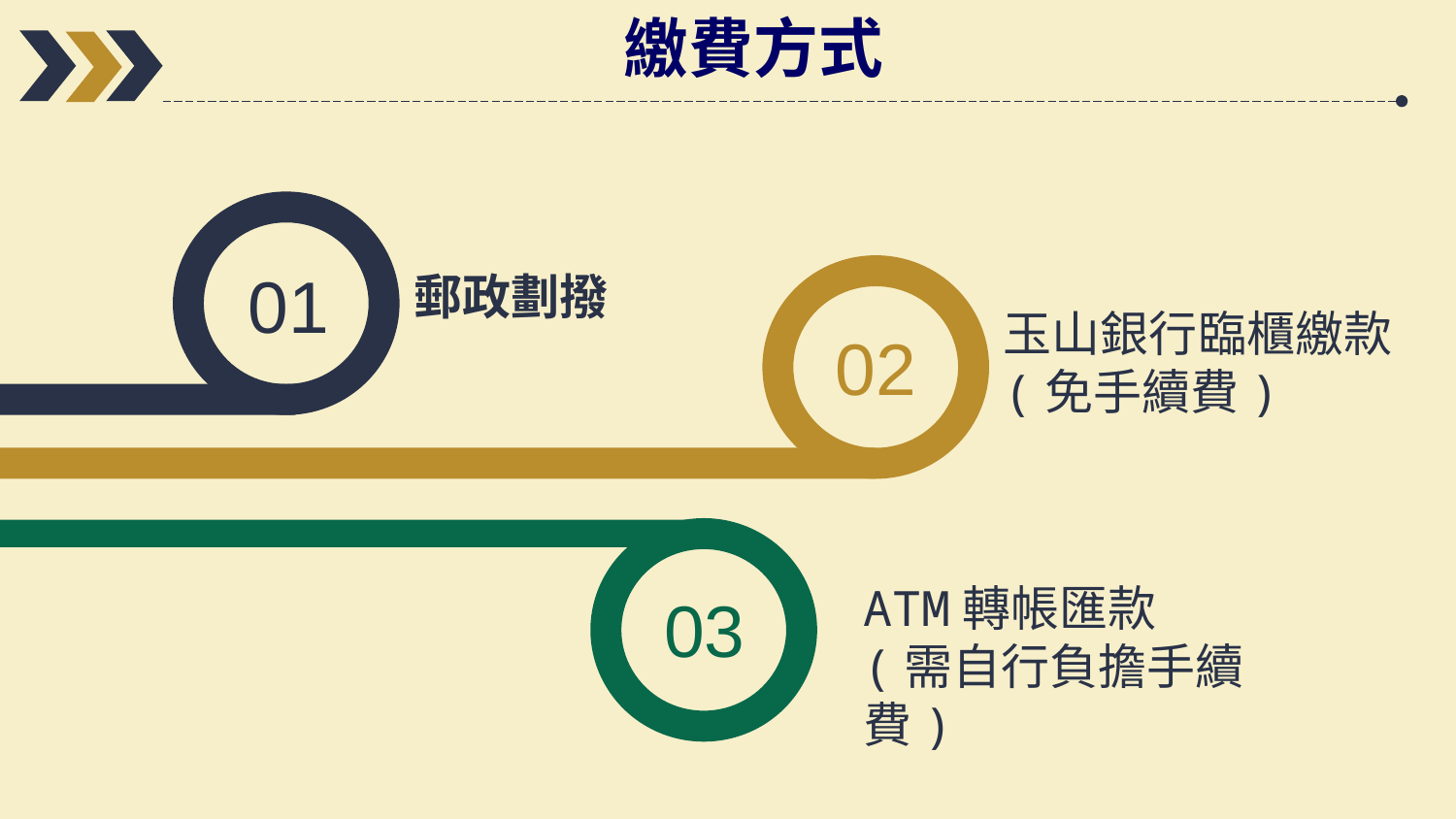

繳費方式

01

郵政劃撥
02
玉山銀行臨櫃繳款(免手續費)

03
ATM轉帳匯款
(需自行負擔手續費)